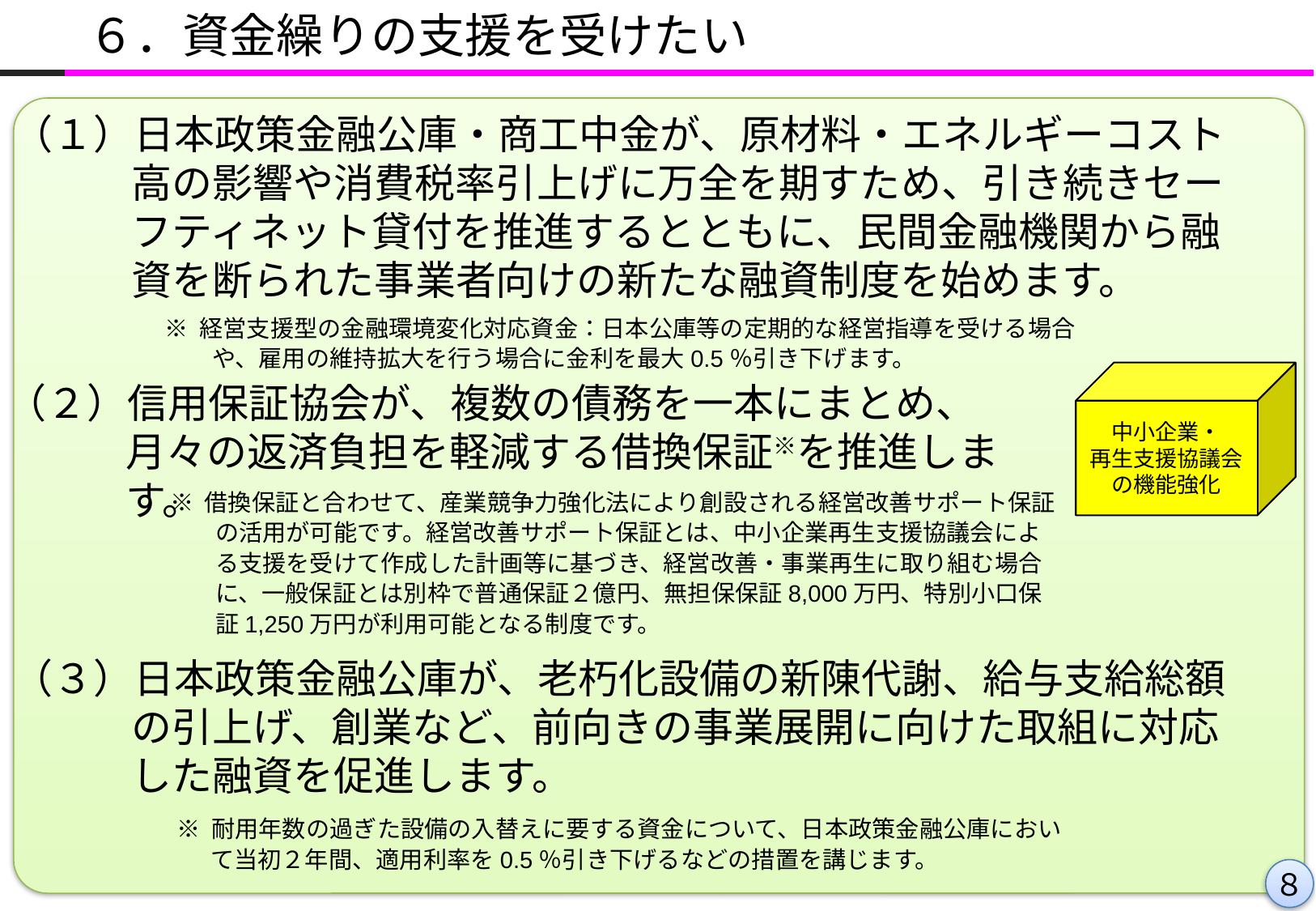

６．資金繰りの支援を受けたい

（１）日本政策金融公庫・商工中金が、原材料・エネルギーコスト高の影響や消費税率引上げに万全を期すため、引き続きセーフティネット貸付を推進するとともに、民間金融機関から融資を断られた事業者向けの新たな融資制度を始めます。
※ 経営支援型の金融環境変化対応資金：日本公庫等の定期的な経営指導を受ける場合
　　や、雇用の維持拡大を行う場合に金利を最大0.5％引き下げます。
中小企業・
再生支援協議会
の機能強化
（２）信用保証協会が、複数の債務を一本にまとめ、月々の返済負担を軽減する借換保証※を推進します。
※ 借換保証と合わせて、産業競争力強化法により創設される経営改善サポート保証の活用が可能です。経営改善サポート保証とは、中小企業再生支援協議会による支援を受けて作成した計画等に基づき、経営改善・事業再生に取り組む場合に、一般保証とは別枠で普通保証２億円、無担保保証8,000万円、特別小口保証1,250万円が利用可能となる制度です。
（３）日本政策金融公庫が、老朽化設備の新陳代謝、給与支給総額の引上げ、創業など、前向きの事業展開に向けた取組に対応した融資を促進します。
※ 耐用年数の過ぎた設備の入替えに要する資金について、日本政策金融公庫において当初２年間、適用利率を0.5％引き下げるなどの措置を講じます。

８